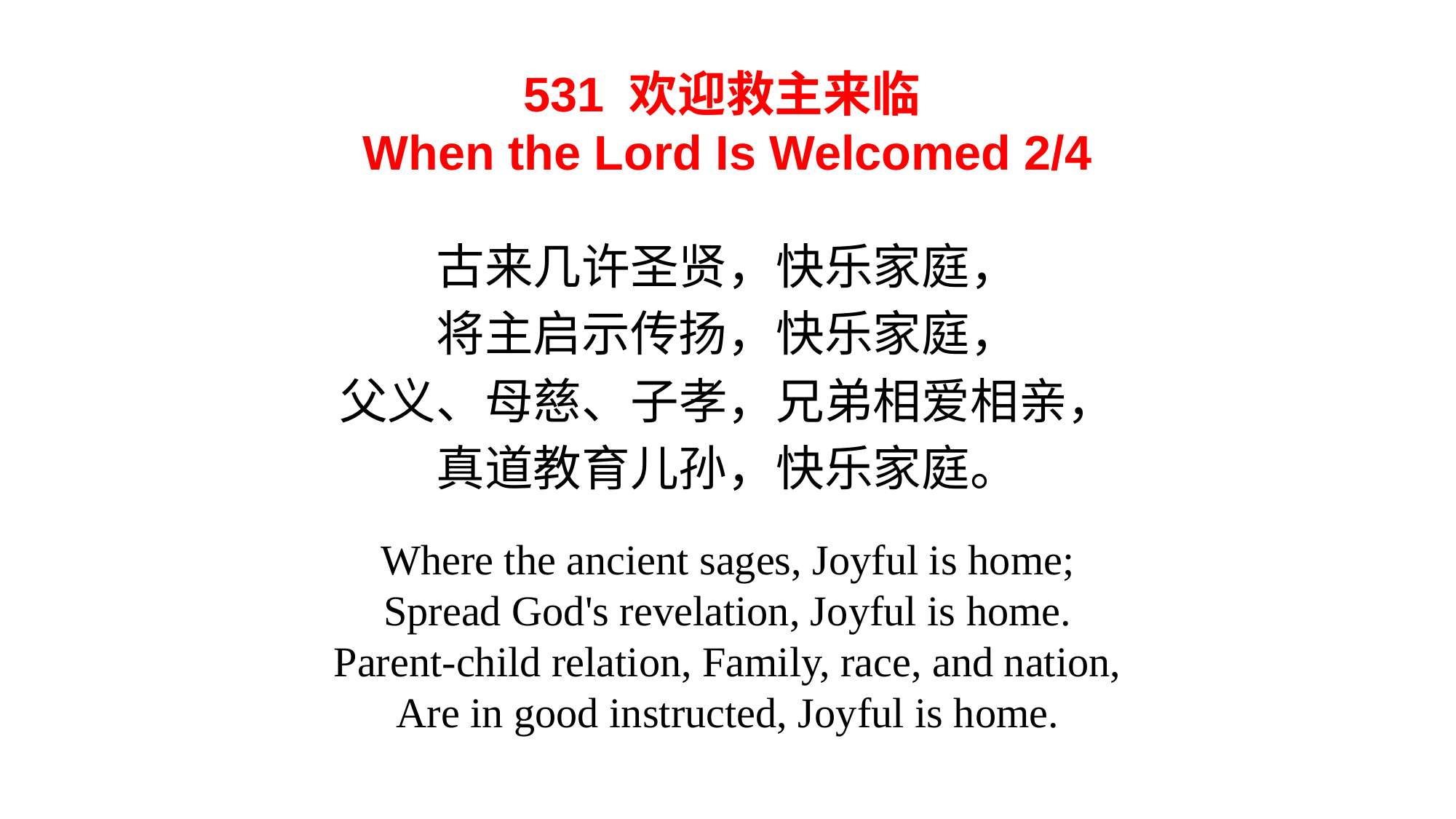

531 欢迎救主来临
When the Lord Is Welcomed 2/4
古来几许圣贤，快乐家庭，
将主启示传扬，快乐家庭，
父义、母慈、子孝，兄弟相爱相亲，
真道教育儿孙，快乐家庭。

Where the ancient sages, Joyful is home;
Spread God's revelation, Joyful is home.
Parent-child relation, Family, race, and nation,
Are in good instructed, Joyful is home.